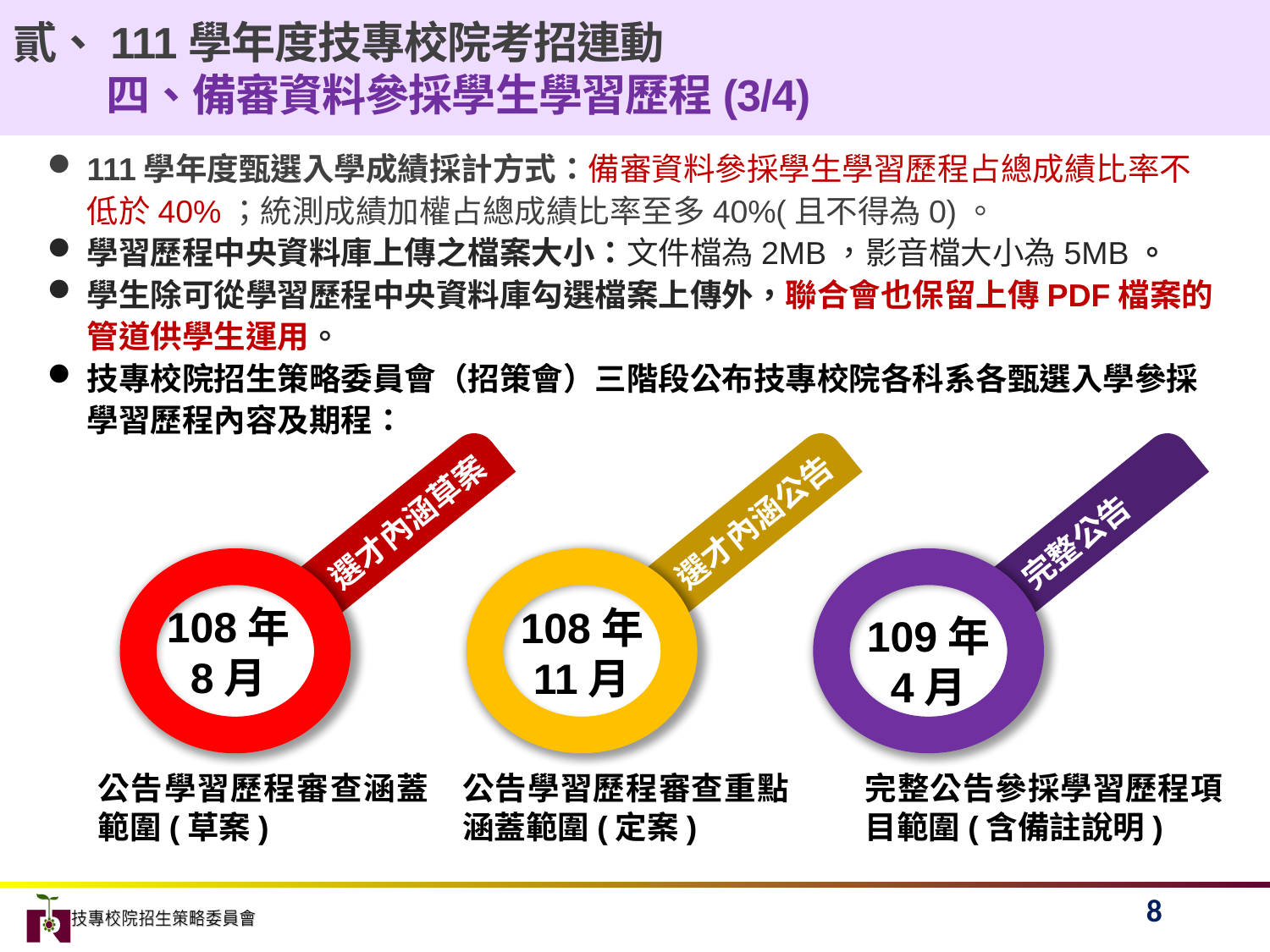

貳、111學年度技專校院考招連動
         四、備審資料參採學生學習歷程(3/4)
111學年度甄選入學成績採計方式：備審資料參採學生學習歷程占總成績比率不低於40%；統測成績加權占總成績比率至多40%(且不得為0)。
學習歷程中央資料庫上傳之檔案大小：文件檔為2MB，影音檔大小為5MB。
學生除可從學習歷程中央資料庫勾選檔案上傳外，聯合會也保留上傳PDF檔案的管道供學生運用。
技專校院招生策略委員會（招策會）三階段公布技專校院各科系各甄選入學參採學習歷程內容及期程：

選才內涵草案

選才內涵公告

完整公告

108年
8月
108年
11月
109年
4月
完整公告參採學習歷程項目範圍(含備註說明)
公告學習歷程審查涵蓋範圍(草案)
公告學習歷程審查重點涵蓋範圍(定案)